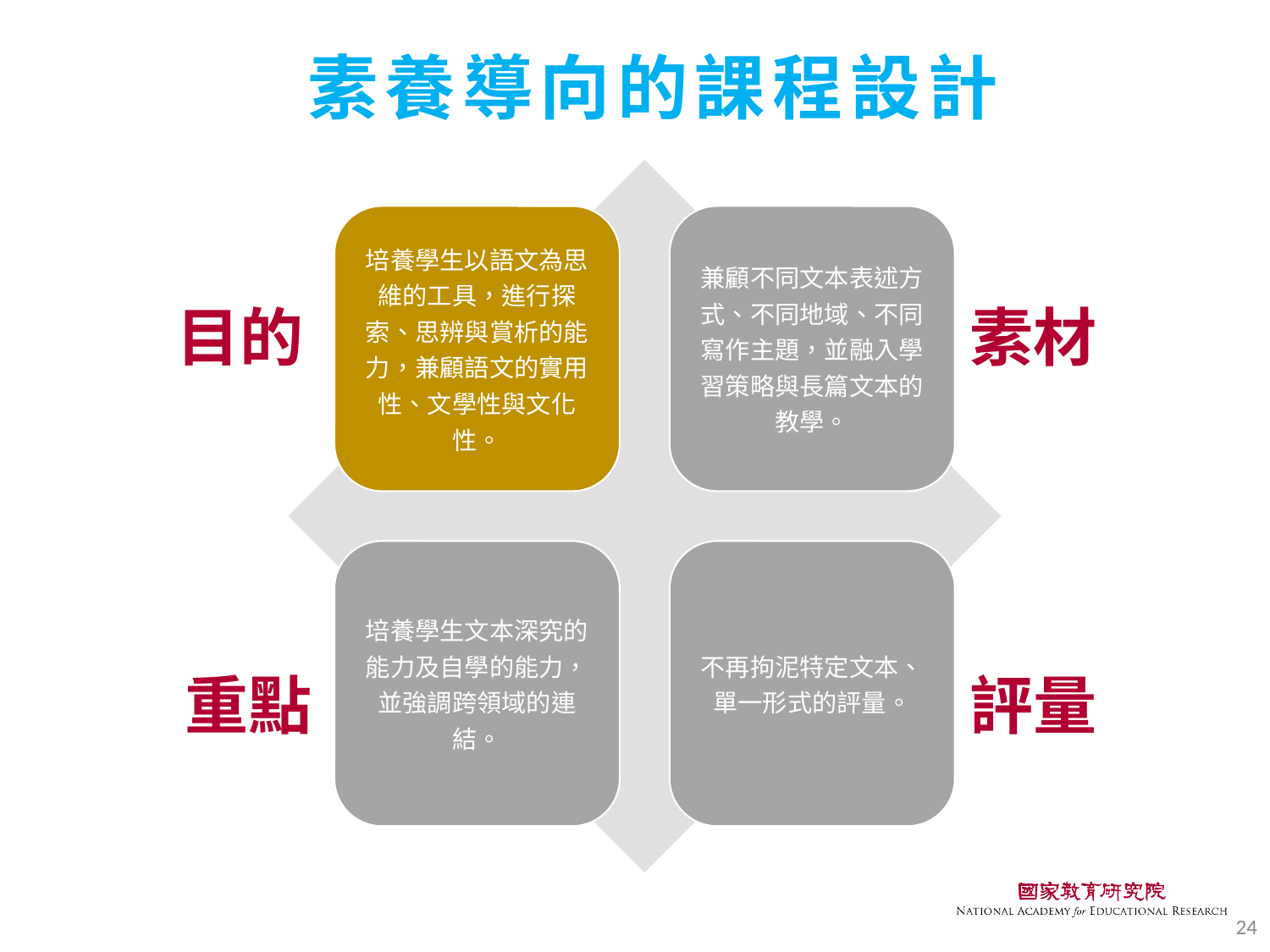

# 素養導向的課程設計
培養學生以語文為思維的工具，進行探索、思辨與賞析的能力，兼顧語文的實用性、文學性與文化性。
兼顧不同文本表述方式、不同地域、不同寫作主題，並融入學習策略與長篇文本的教學。
培養學生文本深究的能力及自學的能力，並強調跨領域的連結。
不再拘泥特定文本、單一形式的評量。
目的
素材
重點
評量
24